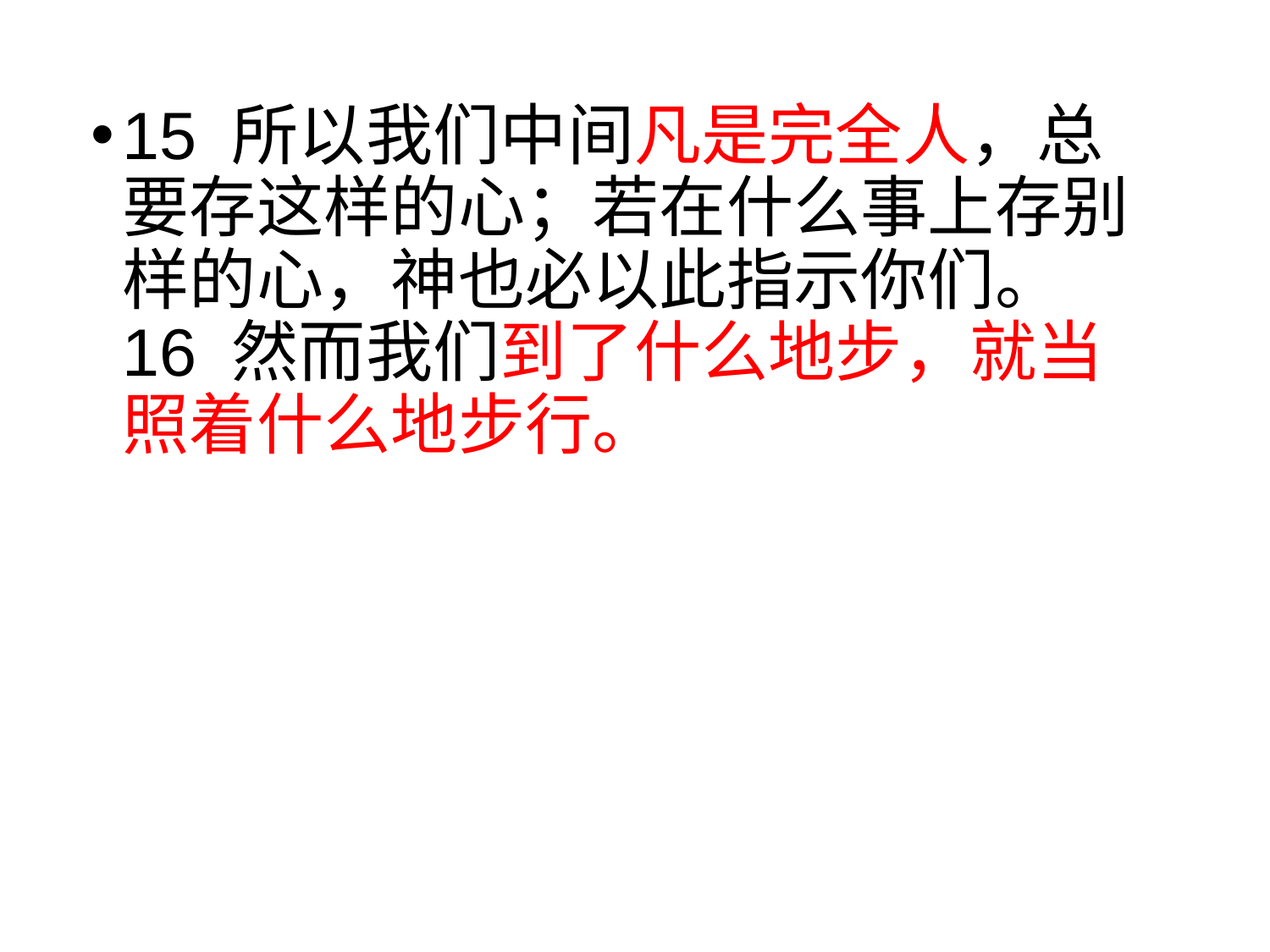

15 所以我们中间凡是完全人，总要存这样的心；若在什么事上存别样的心，神也必以此指示你们。 16 然而我们到了什么地步，就当照着什么地步行。